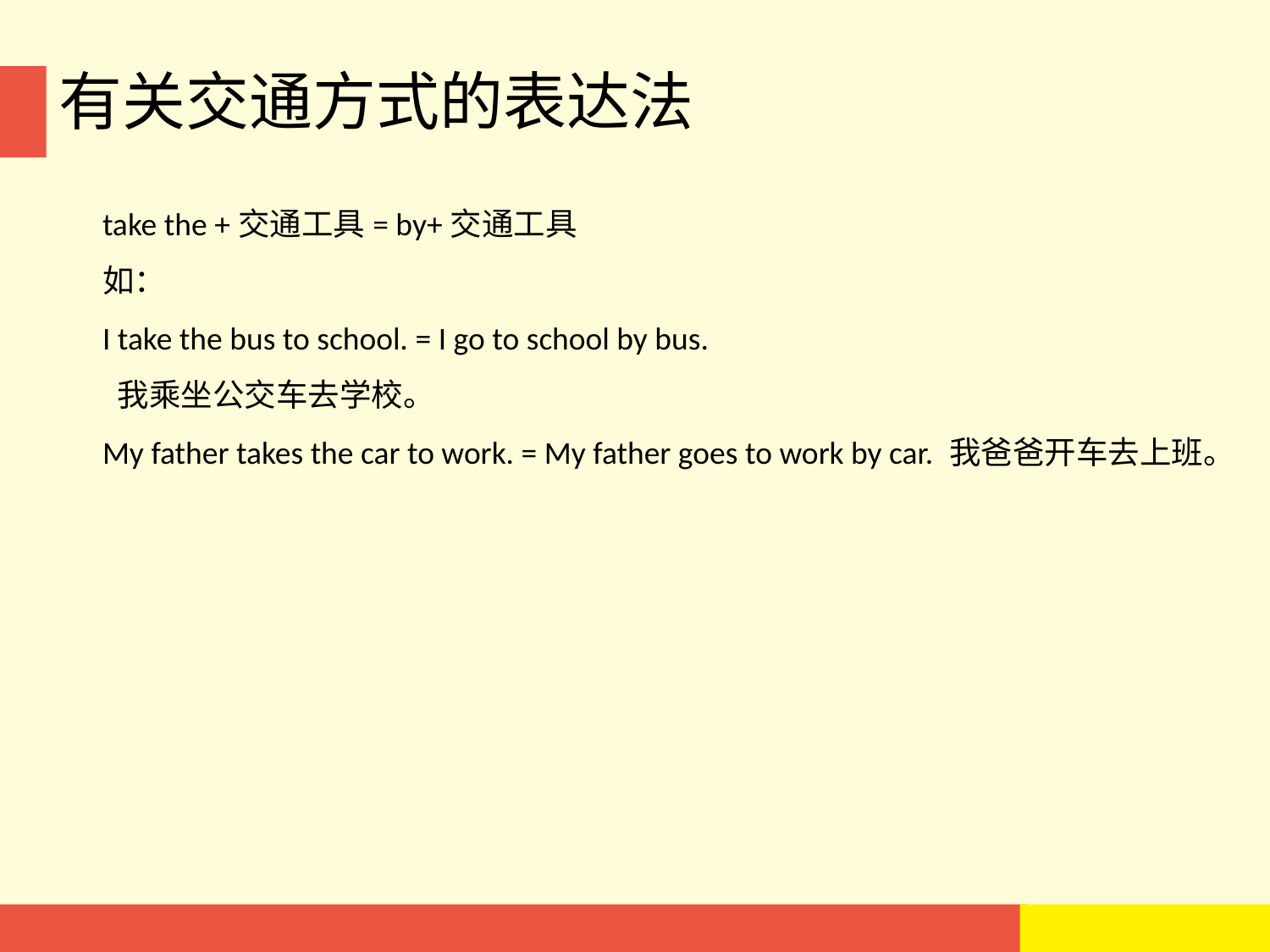

有关交通方式的表达法
take the +交通工具= by+交通工具
如：
I take the bus to school. = I go to school by bus.
 我乘坐公交车去学校。
My father takes the car to work. = My father goes to work by car. 我爸爸开车去上班。